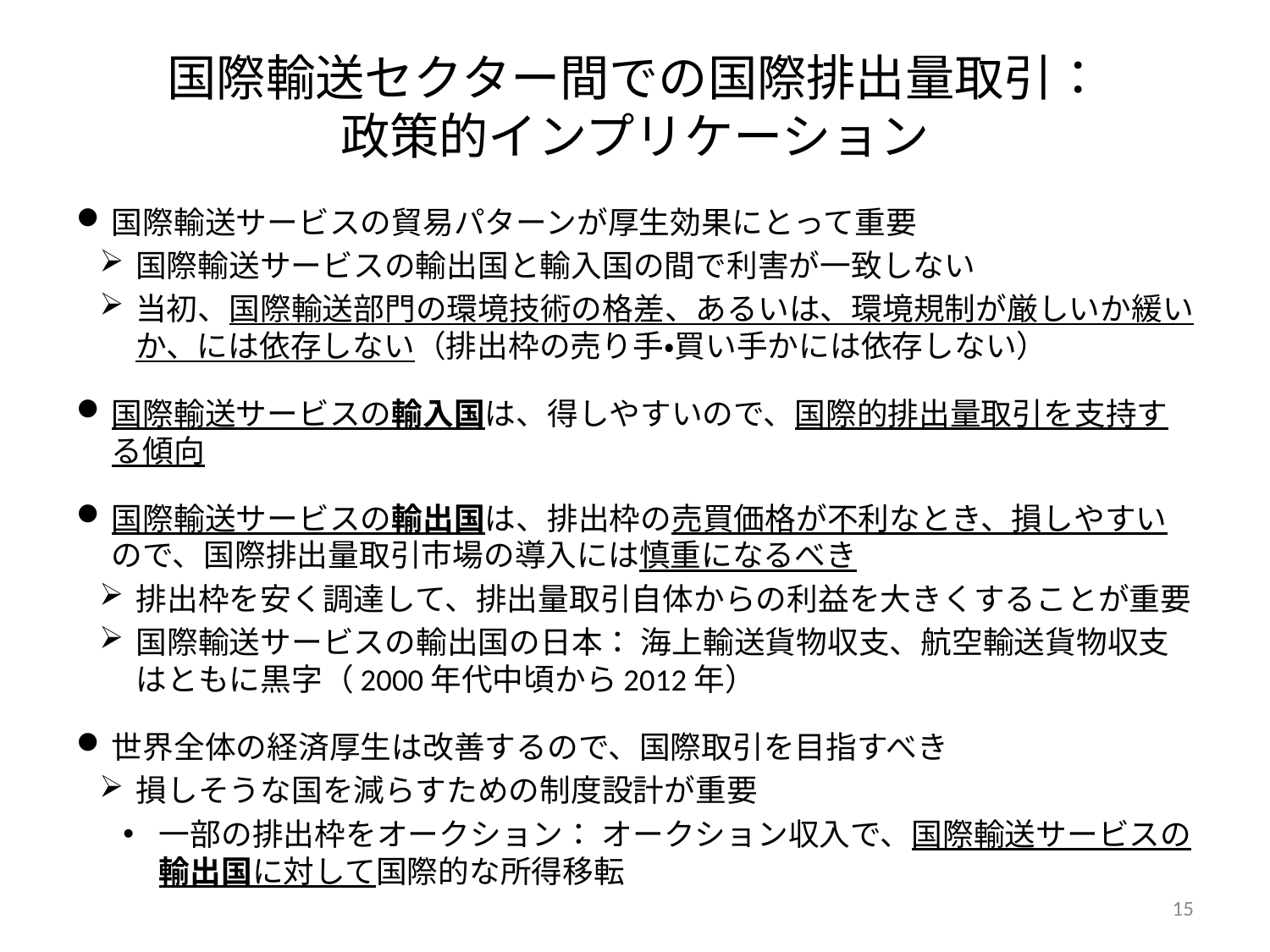

# 国際輸送セクター間での国際排出量取引： 政策的インプリケーション
国際輸送サービスの貿易パターンが厚生効果にとって重要
国際輸送サービスの輸出国と輸入国の間で利害が一致しない
当初、国際輸送部門の環境技術の格差、あるいは、環境規制が厳しいか緩いか、には依存しない（排出枠の売り手・買い手かには依存しない）

国際輸送サービスの輸入国は、得しやすいので、国際的排出量取引を支持する傾向

国際輸送サービスの輸出国は、排出枠の売買価格が不利なとき、損しやすいので、国際排出量取引市場の導入には慎重になるべき
排出枠を安く調達して、排出量取引自体からの利益を大きくすることが重要
国際輸送サービスの輸出国の日本： 海上輸送貨物収支、航空輸送貨物収支はともに黒字（2000年代中頃から2012年）

世界全体の経済厚生は改善するので、国際取引を目指すべき
損しそうな国を減らすための制度設計が重要
一部の排出枠をオークション： オークション収入で、国際輸送サービスの輸出国に対して国際的な所得移転
15